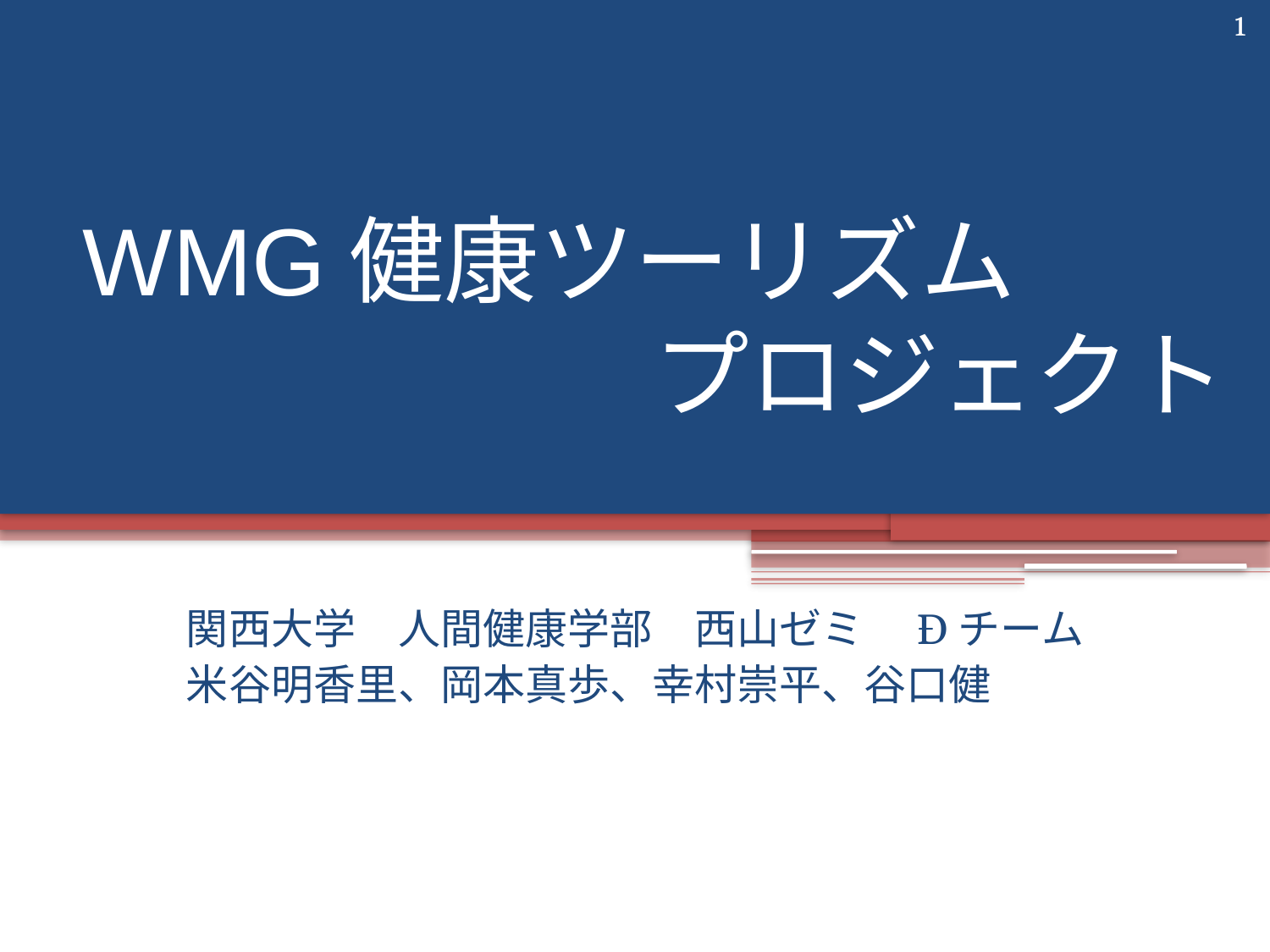

1
# WMG健康ツーリズム 　　　　　　プロジェクト
関西大学　人間健康学部　西山ゼミ　Ðチーム
米谷明香里、岡本真歩、幸村崇平、谷口健